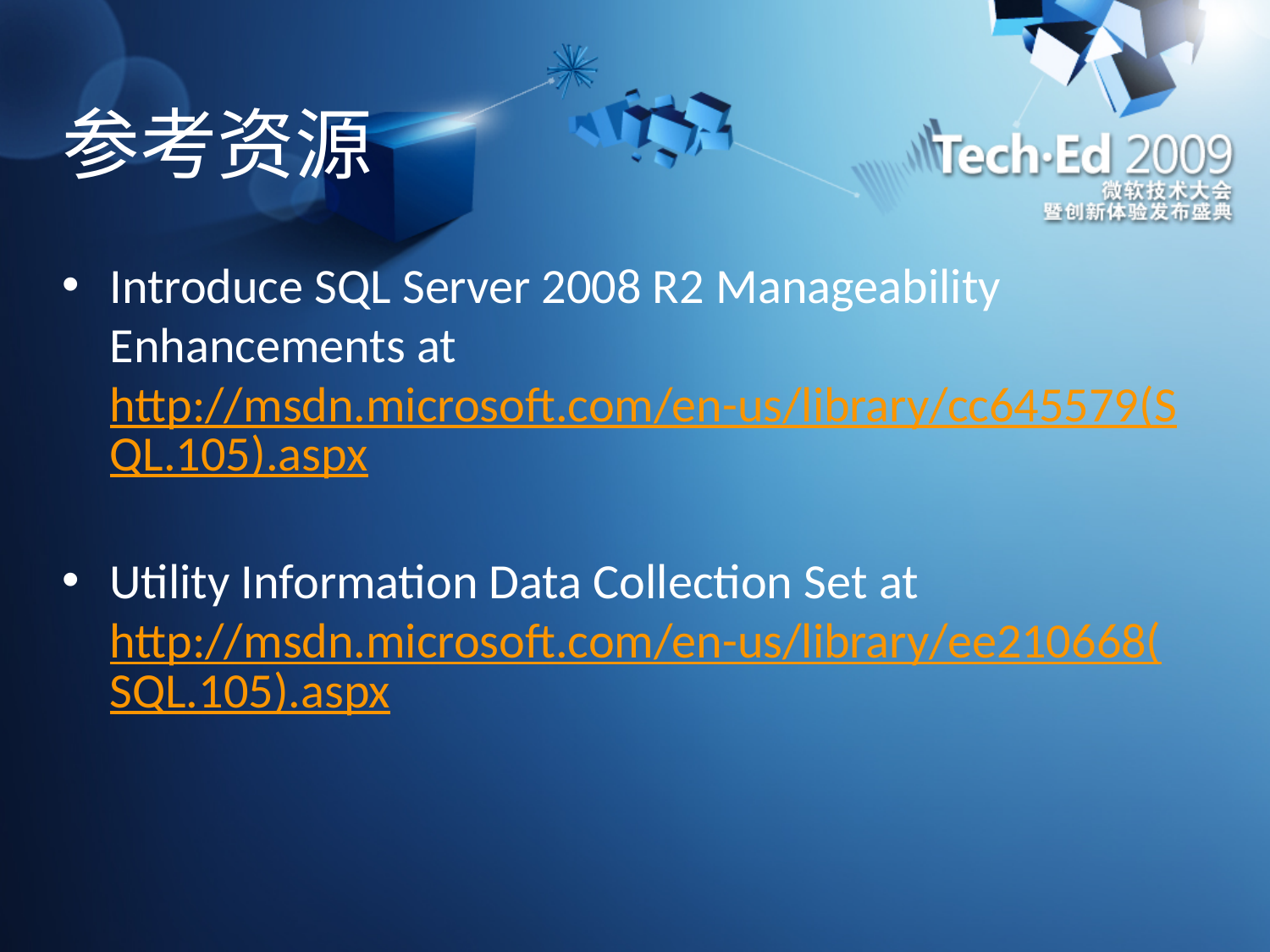

# 参考资源
Introduce SQL Server 2008 R2 Manageability Enhancements at http://msdn.microsoft.com/en-us/library/cc645579(SQL.105).aspx
Utility Information Data Collection Set at http://msdn.microsoft.com/en-us/library/ee210668(SQL.105).aspx